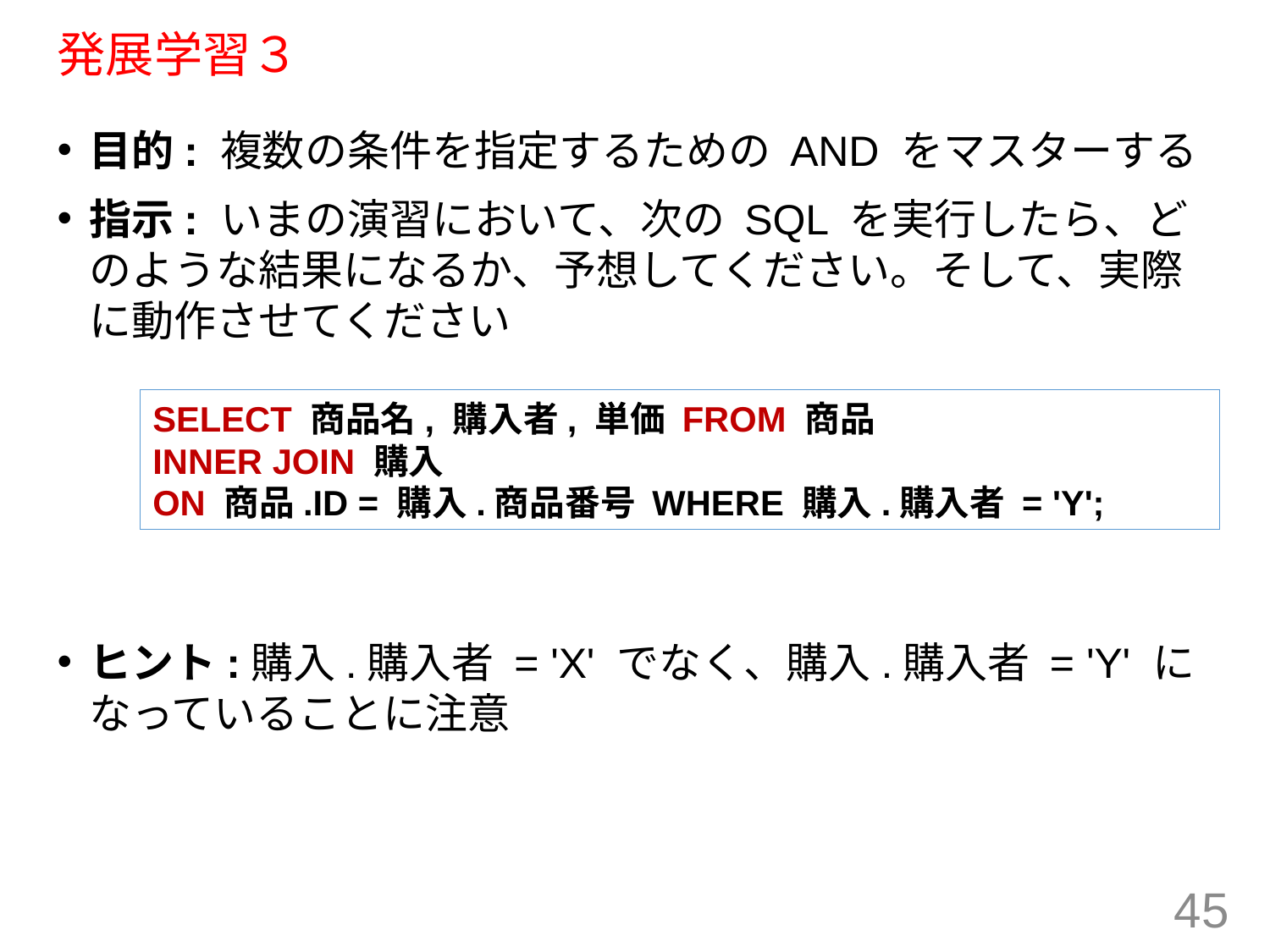

# 発展学習３
目的: 複数の条件を指定するための AND をマスターする
指示: いまの演習において、次の SQL を実行したら、どのような結果になるか、予想してください。そして、実際に動作させてください

ヒント:購入.購入者 = 'X' でなく、購入.購入者 = 'Y' になっていることに注意

SELECT 商品名, 購入者, 単価 FROM 商品
INNER JOIN 購入
ON 商品.ID = 購入.商品番号 WHERE 購入.購入者 = 'Y';
45